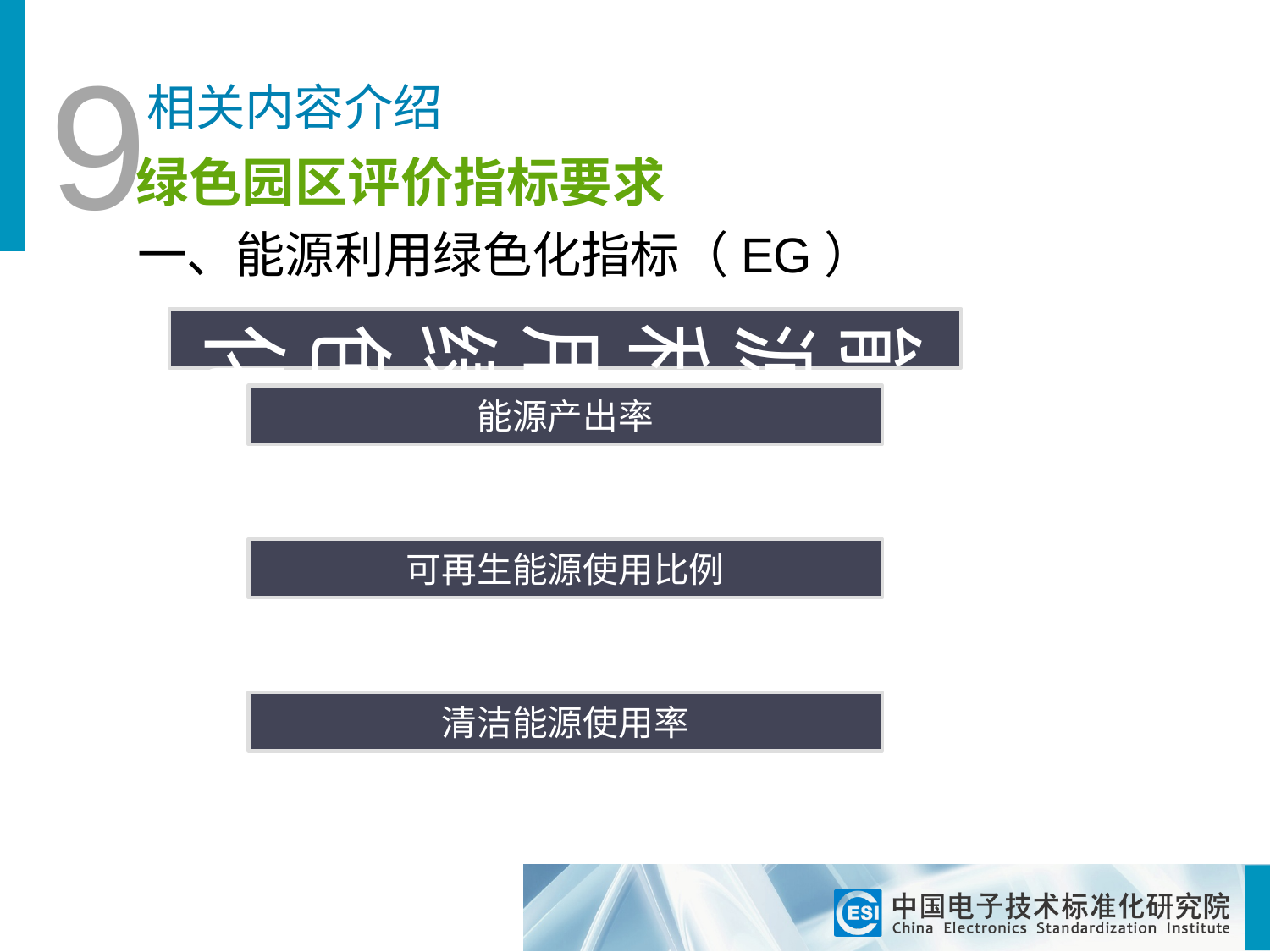

9
相关内容介绍
绿色园区评价指标要求
一、能源利用绿色化指标（EG）

能源产出率
可再生能源使用比例
清洁能源使用率
能源利用绿色化